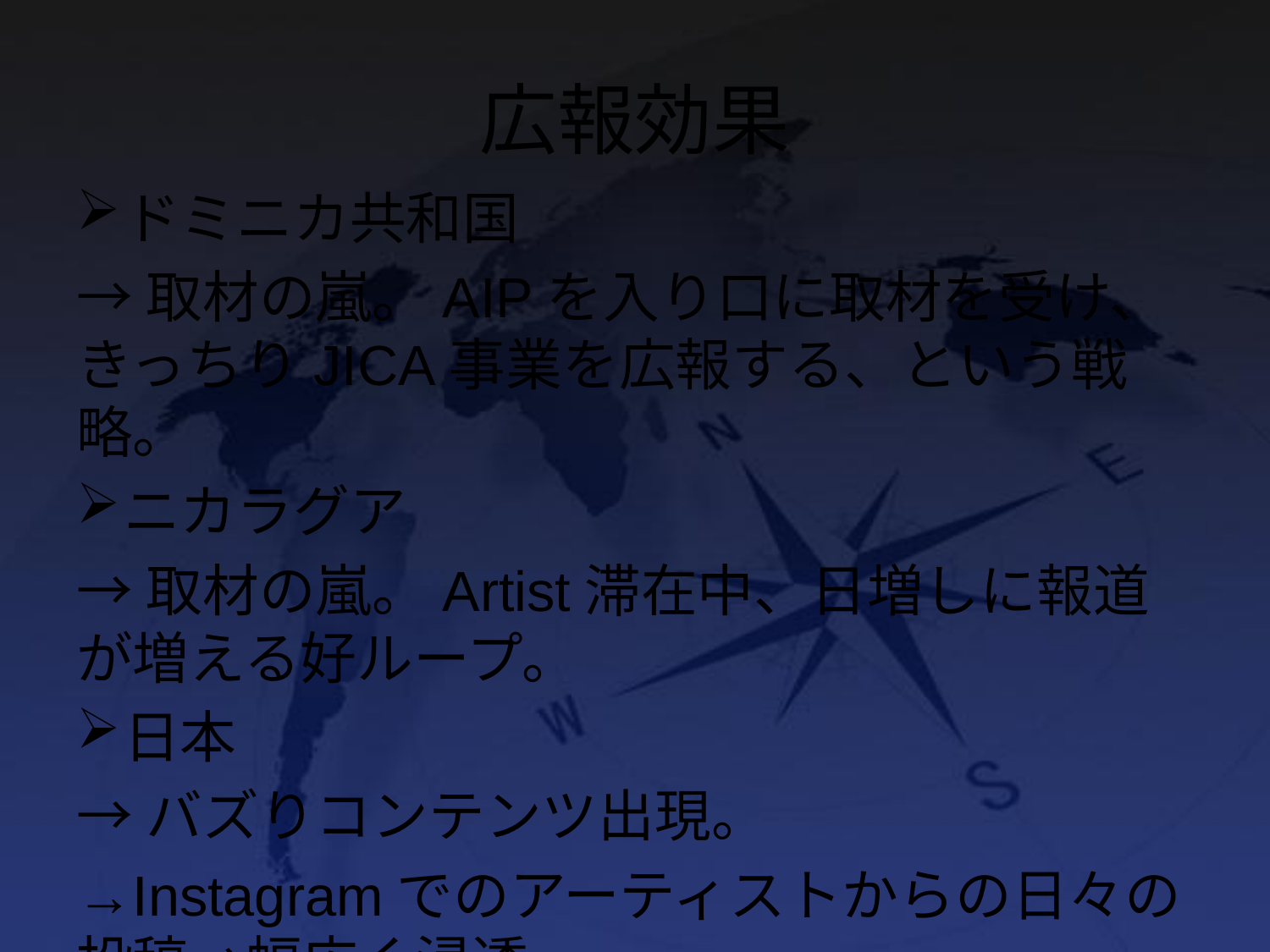

# 広報効果
ドミニカ共和国
→取材の嵐。AIPを入り口に取材を受け、きっちりJICA事業を広報する、という戦略。
ニカラグア
→取材の嵐。Artist滞在中、日増しに報道が増える好ループ。
日本
→バズりコンテンツ出現。
→Instagramでのアーティストからの日々の投稿→幅広く浸透